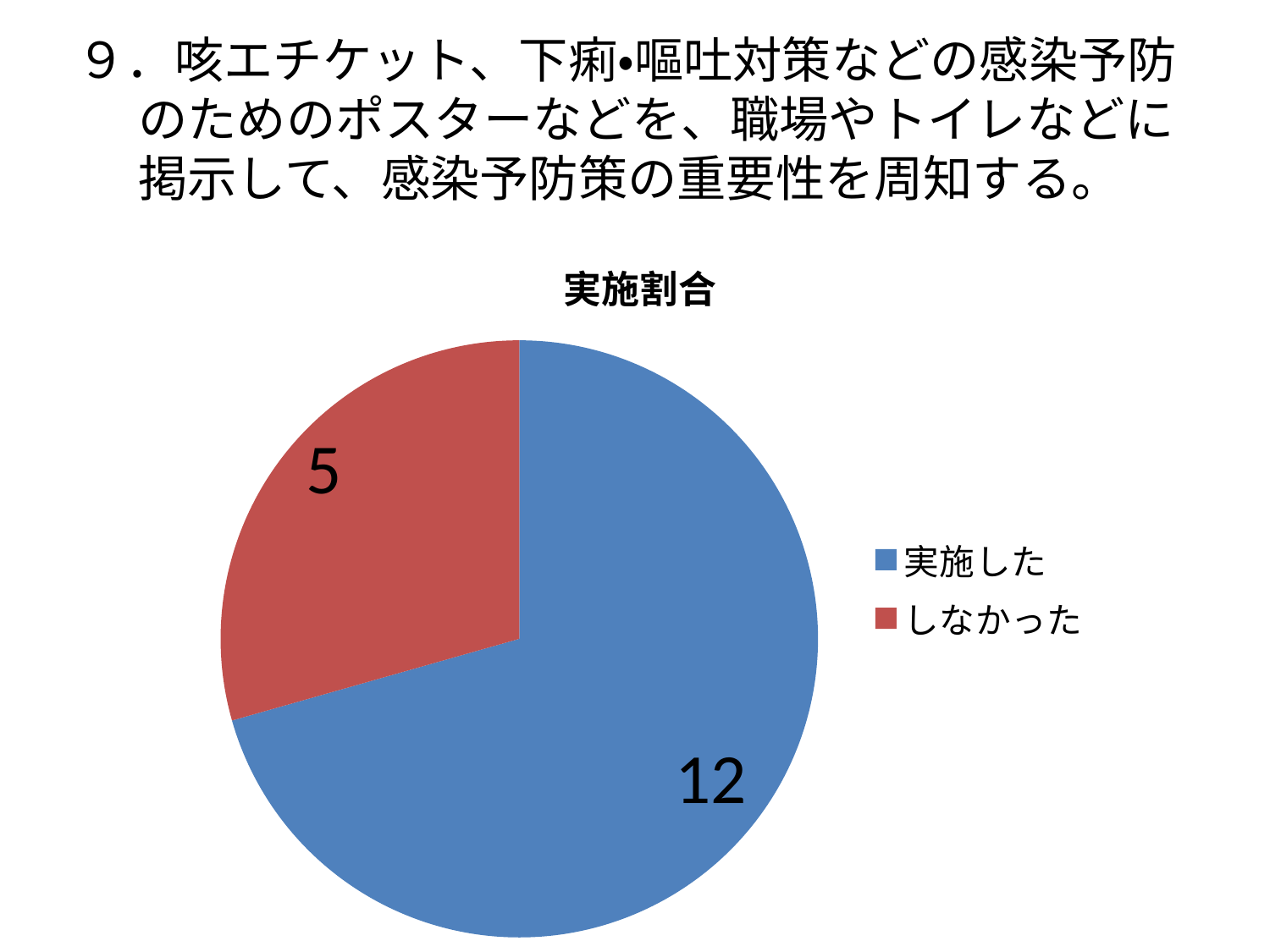

# ９．咳エチケット、下痢・嘔吐対策などの感染予防のためのポスターなどを、職場やトイレなどに掲示して、感染予防策の重要性を周知する。

### Chart:

| Category | 実施割合 |
|---|---|
| 実施した | 12.0 |
| しなかった | 5.0 |